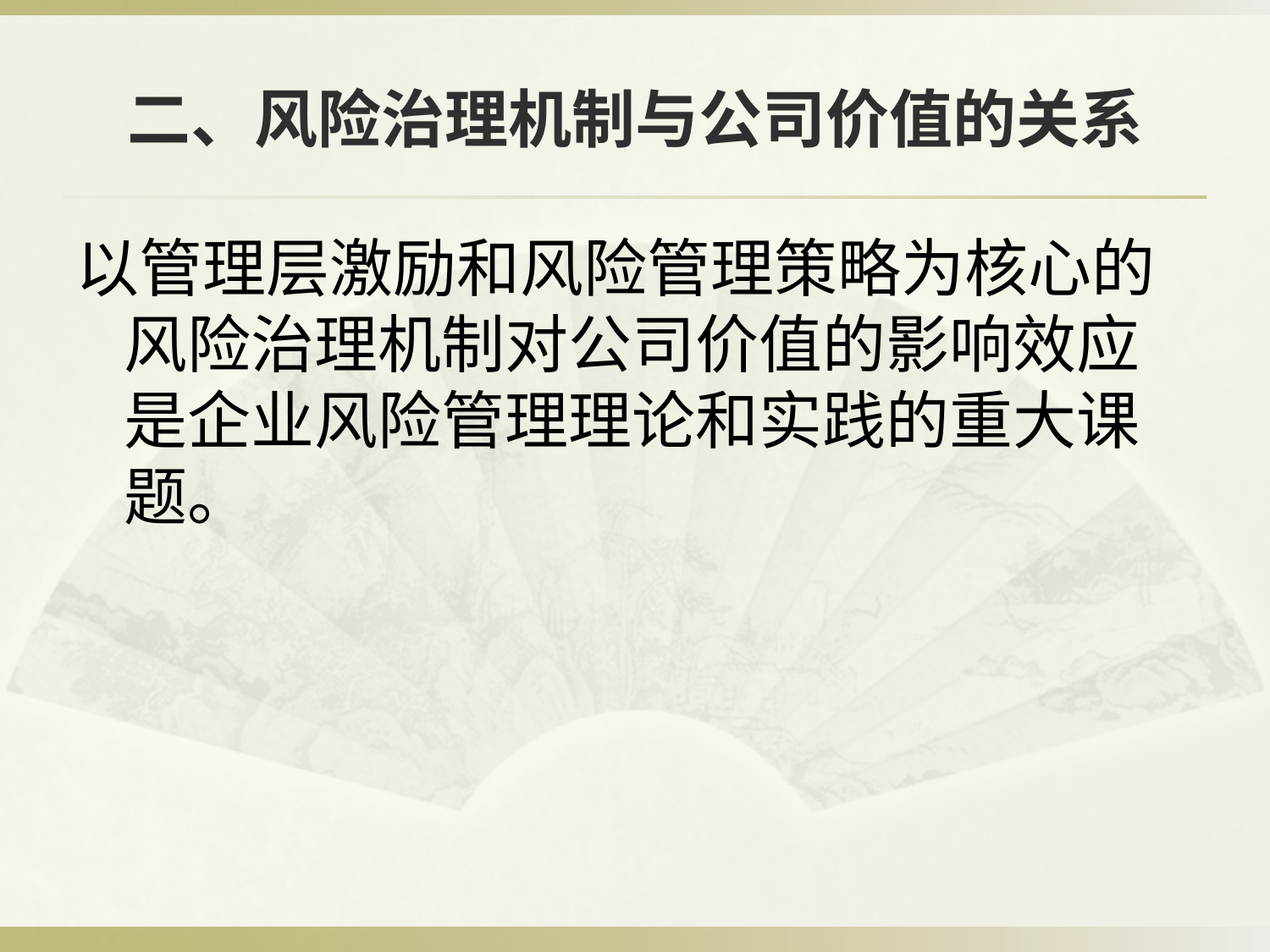

# 二、风险治理机制与公司价值的关系
以管理层激励和风险管理策略为核心的风险治理机制对公司价值的影响效应是企业风险管理理论和实践的重大课题。